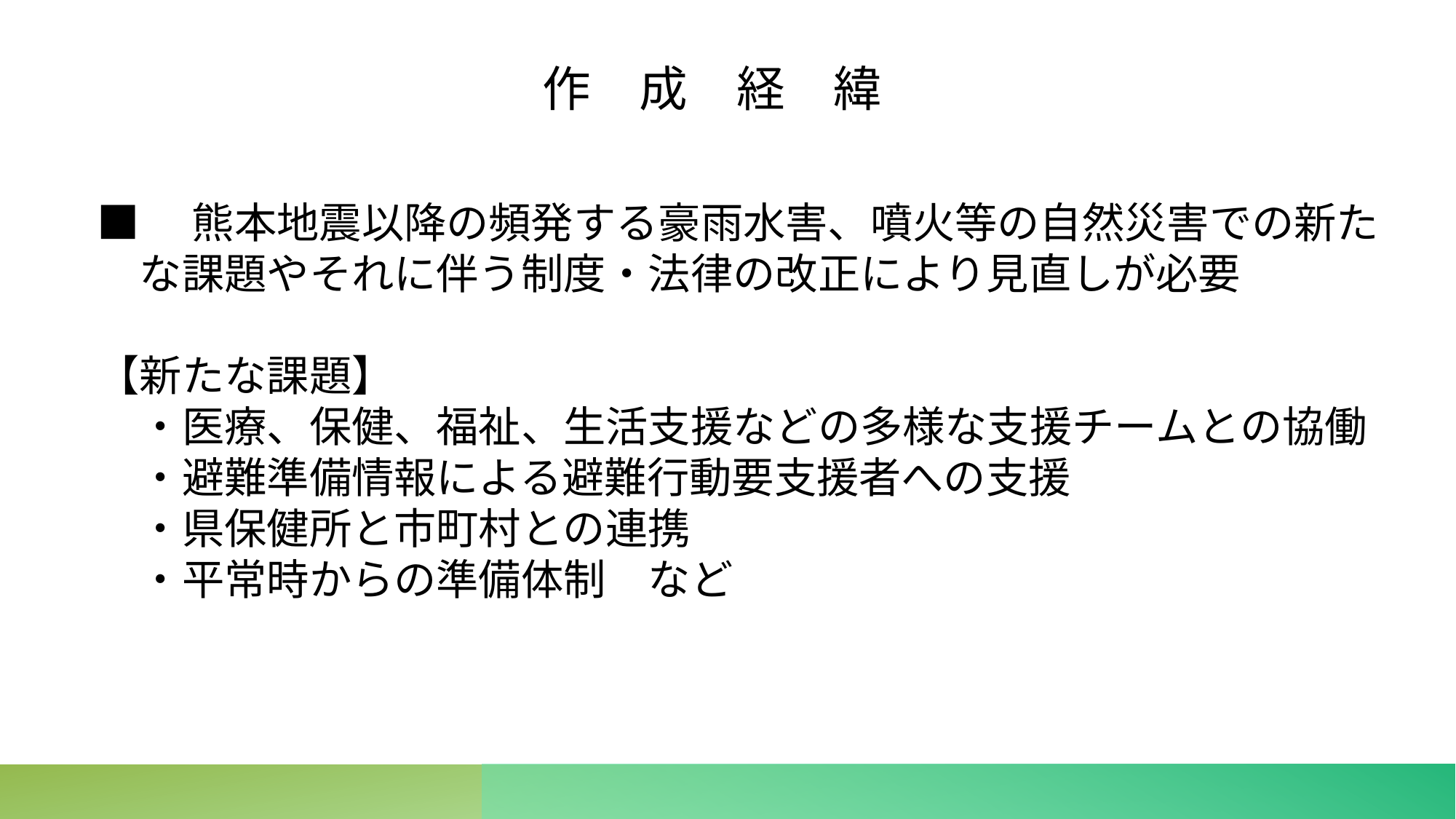

作　成　経　緯
■　熊本地震以降の頻発する豪雨水害、噴火等の自然災害での新た
　な課題やそれに伴う制度・法律の改正により見直しが必要

【新たな課題】
　・医療、保健、福祉、生活支援などの多様な支援チームとの協働
　・避難準備情報による避難行動要支援者への支援
　・県保健所と市町村との連携
　・平常時からの準備体制　など